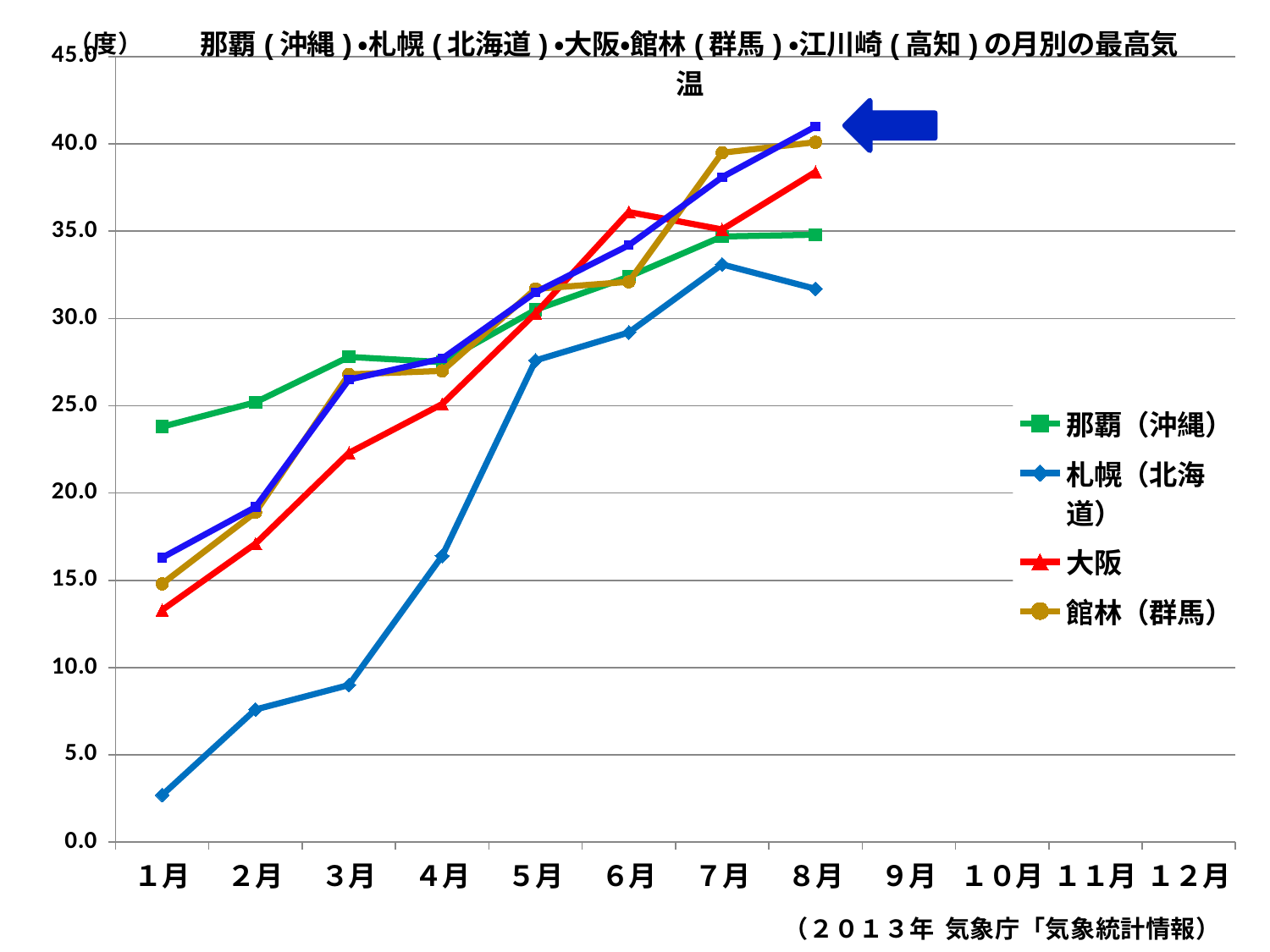

### Chart: 那覇(沖縄)・札幌(北海道)・大阪・館林(群馬)・江川崎(高知)の月別の最高気温

| Category | 那覇（沖縄） | 札幌（北海道） | 大阪 | 館林（群馬） | 江川崎（高知） |
|---|---|---|---|---|---|
| １月 | 23.8 | 2.7 | 13.3 | 14.8 | 16.3 |
| ２月 | 25.2 | 7.6 | 17.1 | 18.9 | 19.2 |
| ３月 | 27.8 | 9.0 | 22.3 | 26.8 | 26.5 |
| ４月 | 27.5 | 16.4 | 25.1 | 27.0 | 27.7 |
| ５月 | 30.5 | 27.6 | 30.3 | 31.7 | 31.5 |
| ６月 | 32.4 | 29.2 | 36.1 | 32.1 | 34.2 |
| ７月 | 34.7 | 33.1 | 35.1 | 39.5 | 38.1 |
| ８月 | 34.8 | 31.7 | 38.4 | 40.1 | 41.0 |
| ９月 | None | None | None | None | None |
| １０月 | None | None | None | None | None |
| １１月 | None | None | None | None | None |
| １２月 | None | None | None | None | None |